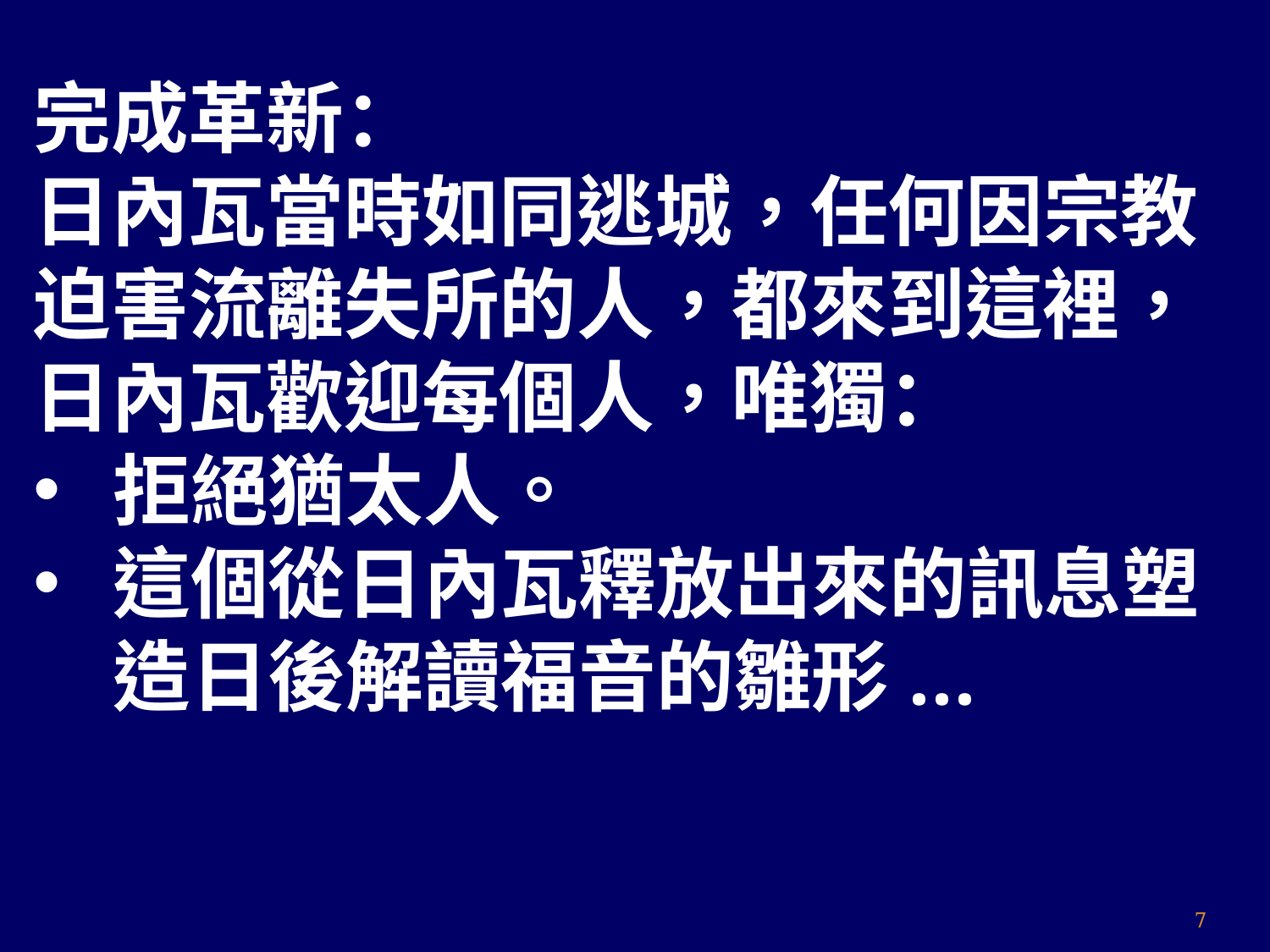

完成革新：
日內瓦當時如同逃城，任何因宗教迫害流離失所的人，都來到這裡，日內瓦歡迎每個人，唯獨：
拒絕猶太人。
這個從日內瓦釋放出來的訊息塑造日後解讀福音的雛形...
7